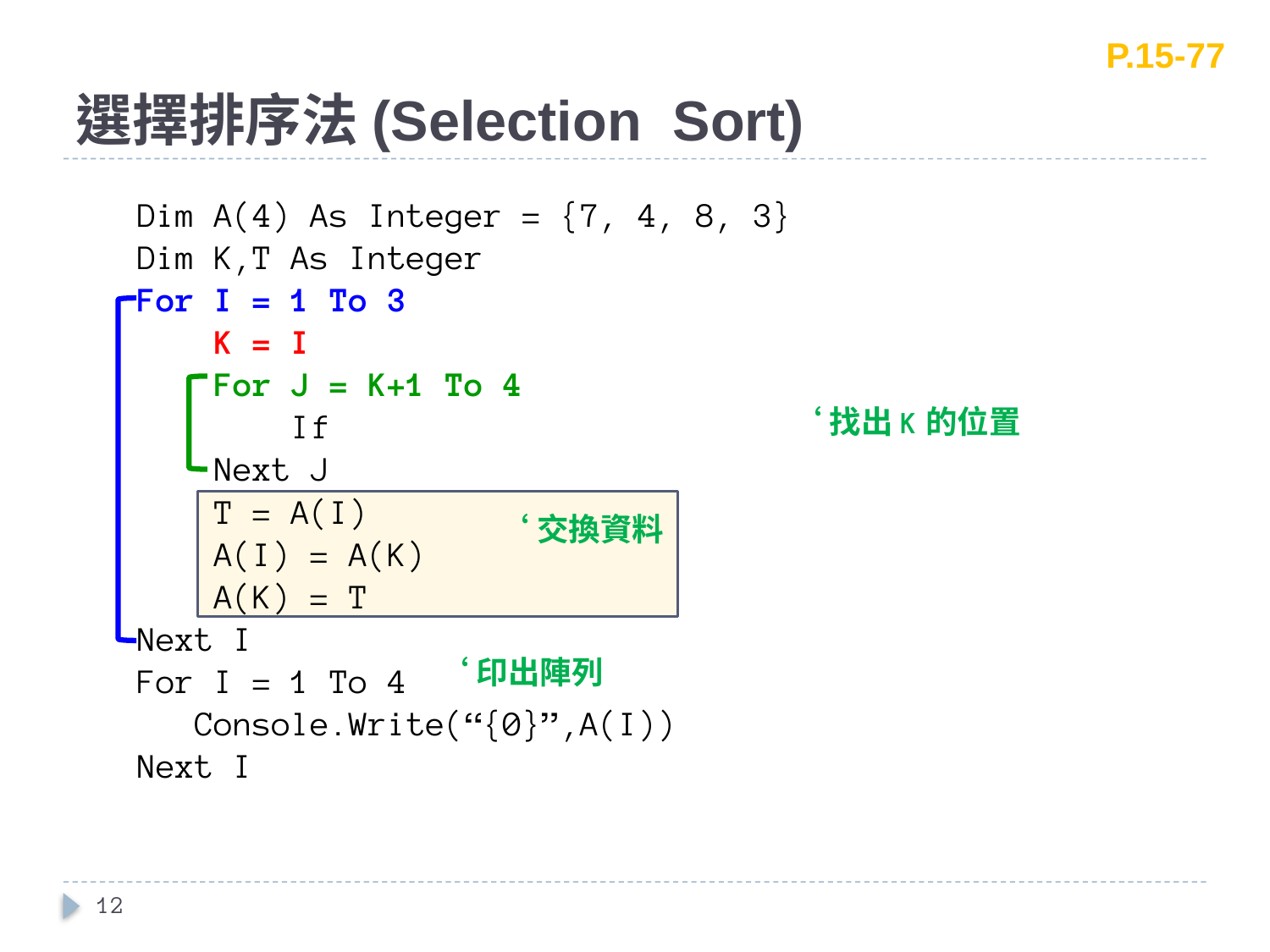

# 選擇排序法(Selection  Sort)
P.15-77
Dim A(4) As Integer = {7, 4, 8, 3}
Dim K,T As Integer
For I = 1 To 3
    K = I
    For J = K+1 To 4
        If A(K) > A(J) Then K = J
    Next J
    T = A(I)
    A(I) = A(K)
    A(K) = T
Next I
For I = 1 To 4
   Console.Write(“{0}”,A(I))
Next I

‘找出K的位置

‘交換資料
‘印出陣列
12